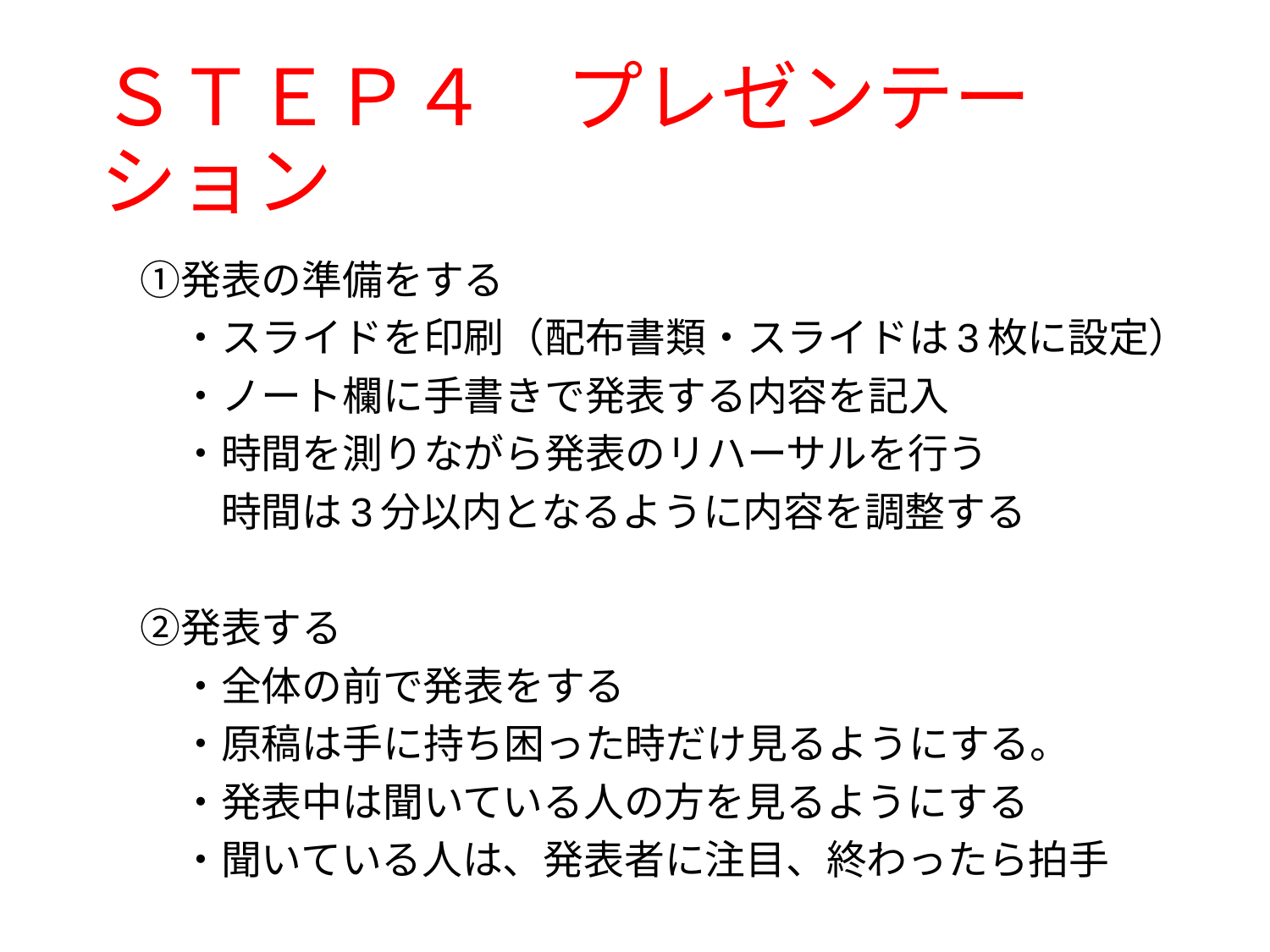

# ＳＴＥＰ４　プレゼンテーション
　①発表の準備をする
　　・スライドを印刷（配布書類・スライドは3枚に設定）
　　・ノート欄に手書きで発表する内容を記入
　　・時間を測りながら発表のリハーサルを行う
　　　時間は3分以内となるように内容を調整する

　②発表する
　　・全体の前で発表をする
　　・原稿は手に持ち困った時だけ見るようにする。
　　・発表中は聞いている人の方を見るようにする
　　・聞いている人は、発表者に注目、終わったら拍手